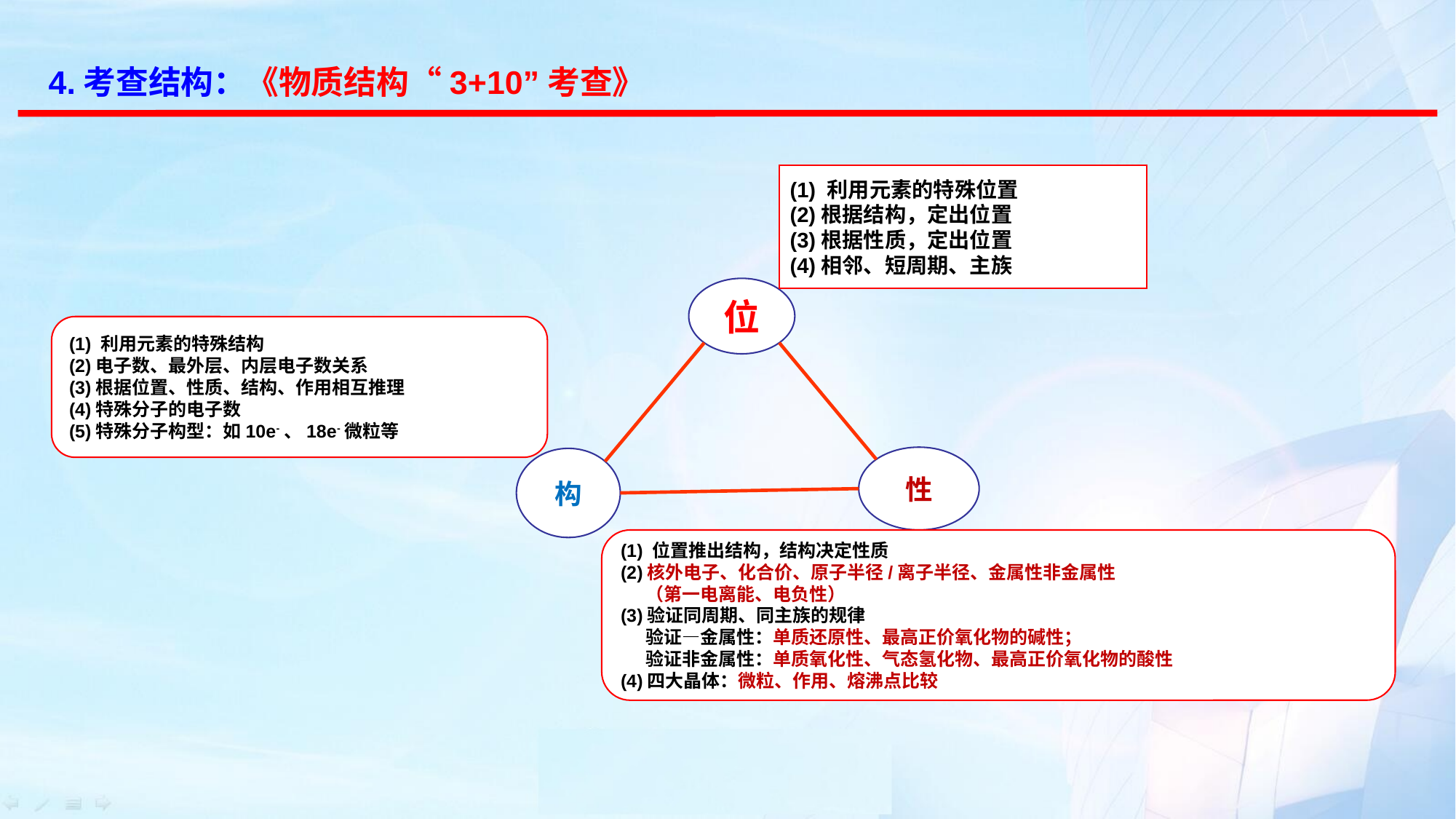

4.考查结构：《物质结构“3+10”考查》
(1) 利用元素的特殊位置
(2)根据结构，定出位置
(3)根据性质，定出位置
(4)相邻、短周期、主族
位
性
构
(1) 利用元素的特殊结构
(2)电子数、最外层、内层电子数关系
(3)根据位置、性质、结构、作用相互推理
(4)特殊分子的电子数
(5)特殊分子构型：如10e-、18e-微粒等
(1) 位置推出结构，结构决定性质
(2)核外电子、化合价、原子半径/离子半径、金属性非金属性
     （第一电离能、电负性）
(3)验证同周期、同主族的规律
     验证—金属性：单质还原性、最高正价氧化物的碱性；
     验证非金属性：单质氧化性、气态氢化物、最高正价氧化物的酸性
(4)四大晶体：微粒、作用、熔沸点比较
96